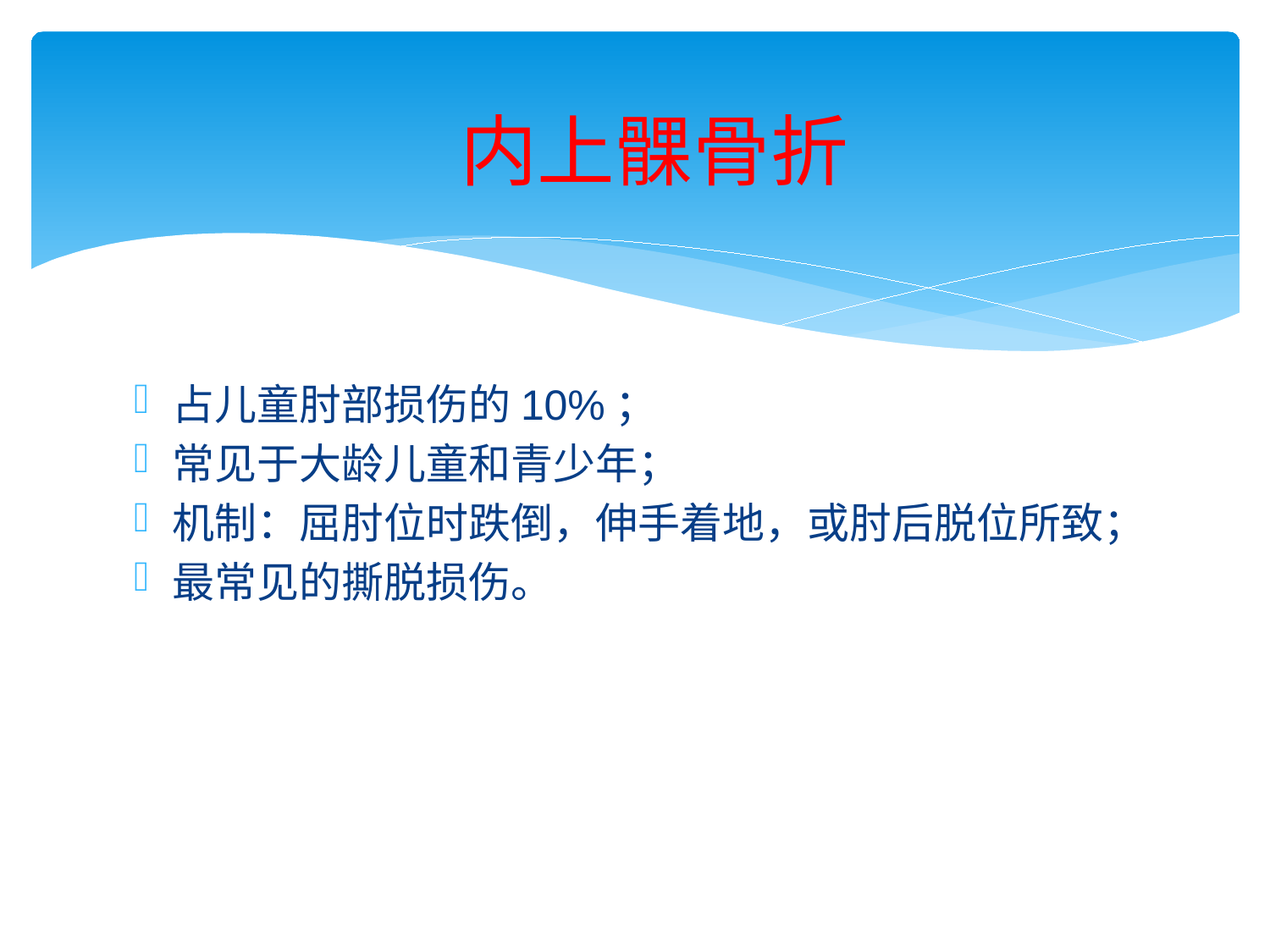

# 内上髁骨折
占儿童肘部损伤的10%；
常见于大龄儿童和青少年；
机制：屈肘位时跌倒，伸手着地，或肘后脱位所致；
最常见的撕脱损伤。